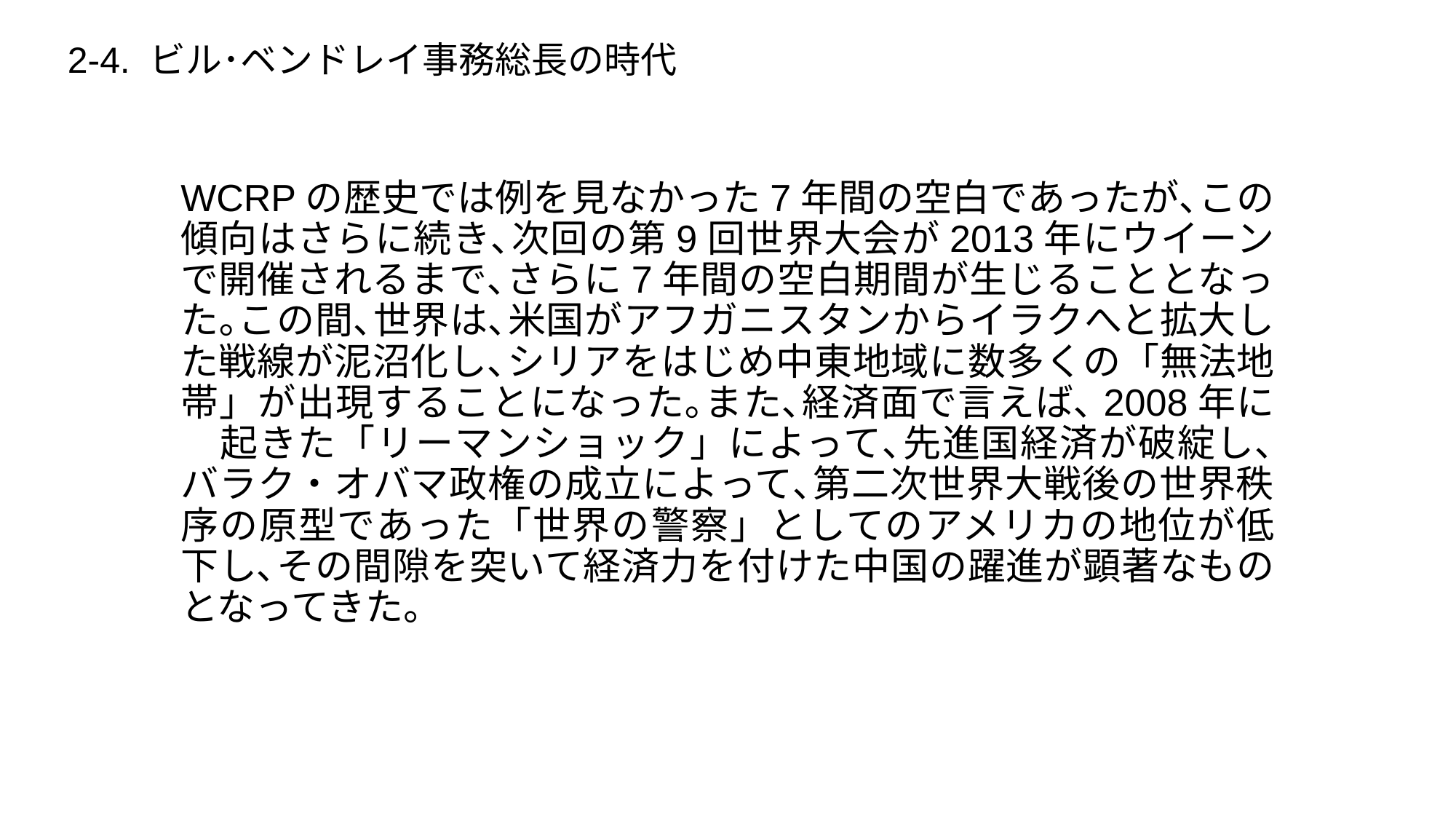

2-4. ビル･ベンドレイ事務総長の時代
WCRPの歴史では例を見なかった7年間の空白であったが､この傾向はさらに続き､次回の第9回世界大会が2013年にウイーンで開催されるまで､さらに7年間の空白期間が生じることとなった｡この間､世界は､米国がアフガニスタンからイラクへと拡大した戦線が泥沼化し､シリアをはじめ中東地域に数多くの「無法地帯」が出現することになった｡また､経済面で言えば､2008年に　起きた「リーマンショック」によって､先進国経済が破綻し､バラク・オバマ政権の成立によって､第二次世界大戦後の世界秩序の原型であった「世界の警察」としてのアメリカの地位が低下し､その間隙を突いて経済力を付けた中国の躍進が顕著なものとなってきた。